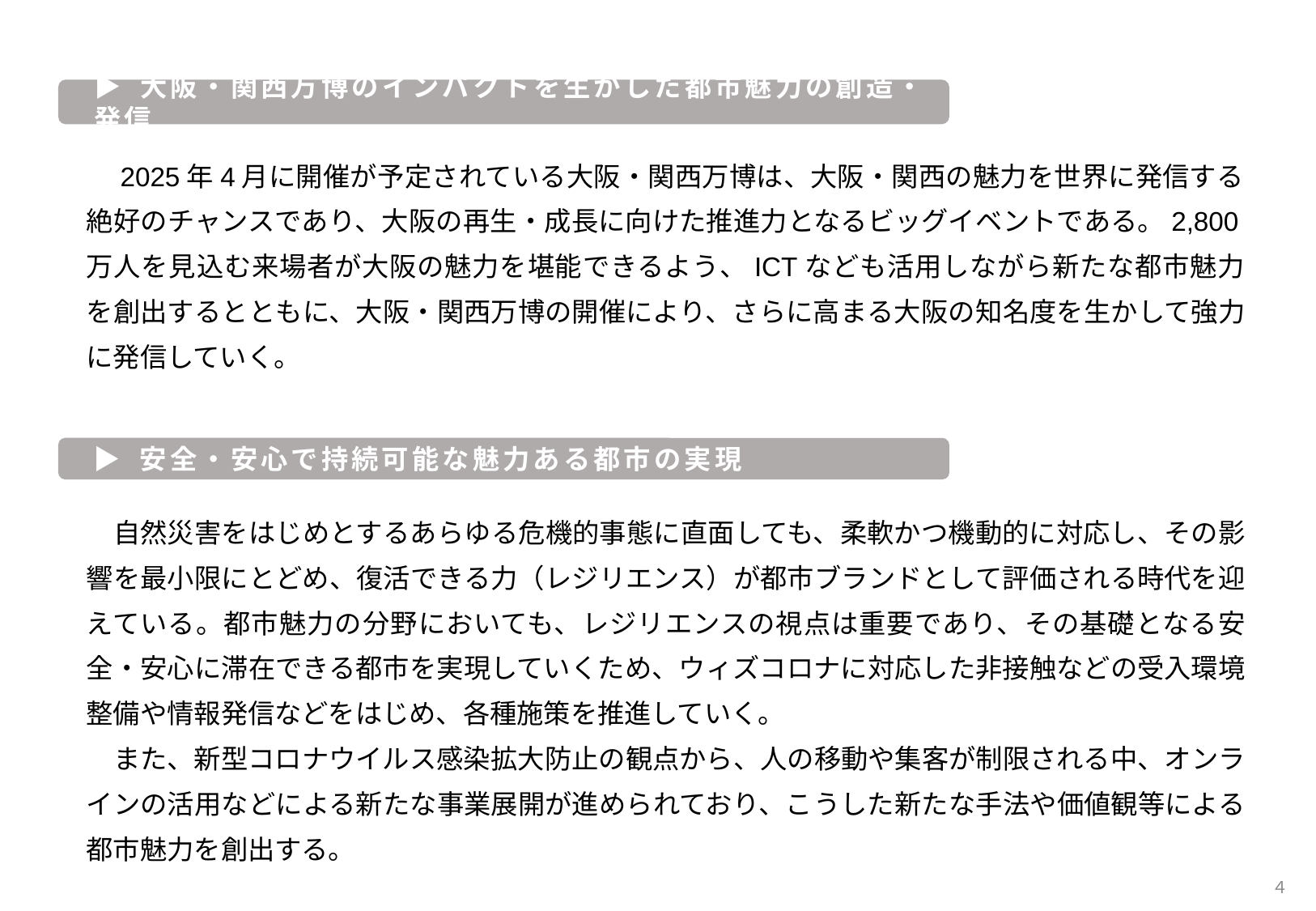

▶ 大阪・関西万博のインパクトを生かした都市魅力の創造・発信
　2025年4月に開催が予定されている大阪・関西万博は、大阪・関西の魅力を世界に発信する絶好のチャンスであり、大阪の再生・成長に向けた推進力となるビッグイベントである。2,800万人を見込む来場者が大阪の魅力を堪能できるよう、ICTなども活用しながら新たな都市魅力を創出するとともに、大阪・関西万博の開催により、さらに高まる大阪の知名度を生かして強力に発信していく。
▶ 安全・安心で持続可能な魅力ある都市の実現
　自然災害をはじめとするあらゆる危機的事態に直面しても、柔軟かつ機動的に対応し、その影響を最小限にとどめ、復活できる力（レジリエンス）が都市ブランドとして評価される時代を迎えている。都市魅力の分野においても、レジリエンスの視点は重要であり、その基礎となる安全・安心に滞在できる都市を実現していくため、ウィズコロナに対応した非接触などの受入環境整備や情報発信などをはじめ、各種施策を推進していく。
　また、新型コロナウイルス感染拡大防止の観点から、人の移動や集客が制限される中、オンラインの活用などによる新たな事業展開が進められており、こうした新たな手法や価値観等による都市魅力を創出する。
４